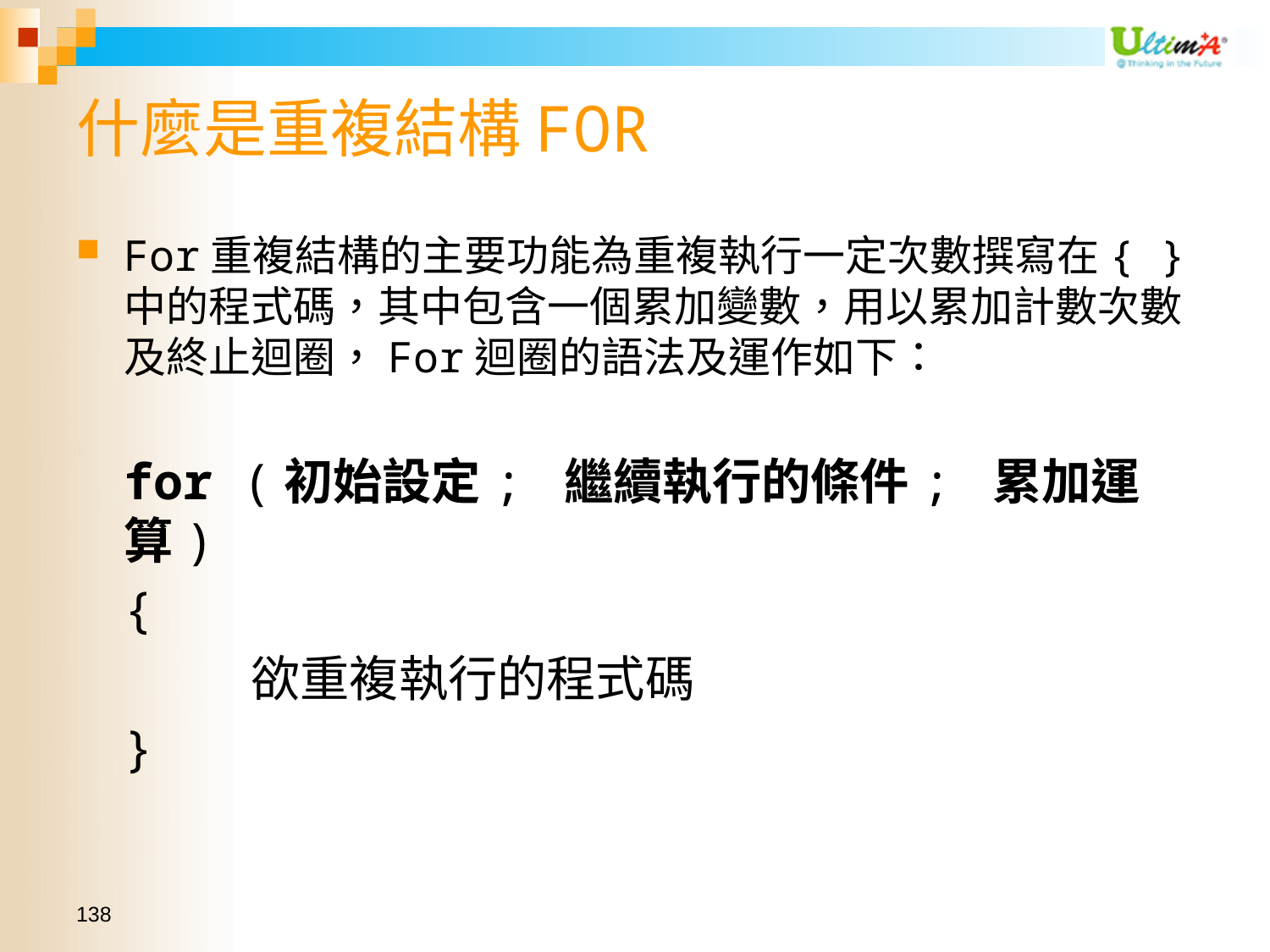

# 什麼是重複結構FOR
For重複結構的主要功能為重複執行一定次數撰寫在{ }中的程式碼，其中包含一個累加變數，用以累加計數次數及終止迴圈，For迴圈的語法及運作如下：

	for (初始設定; 繼續執行的條件; 累加運算)
	{
  		欲重複執行的程式碼
	}

138